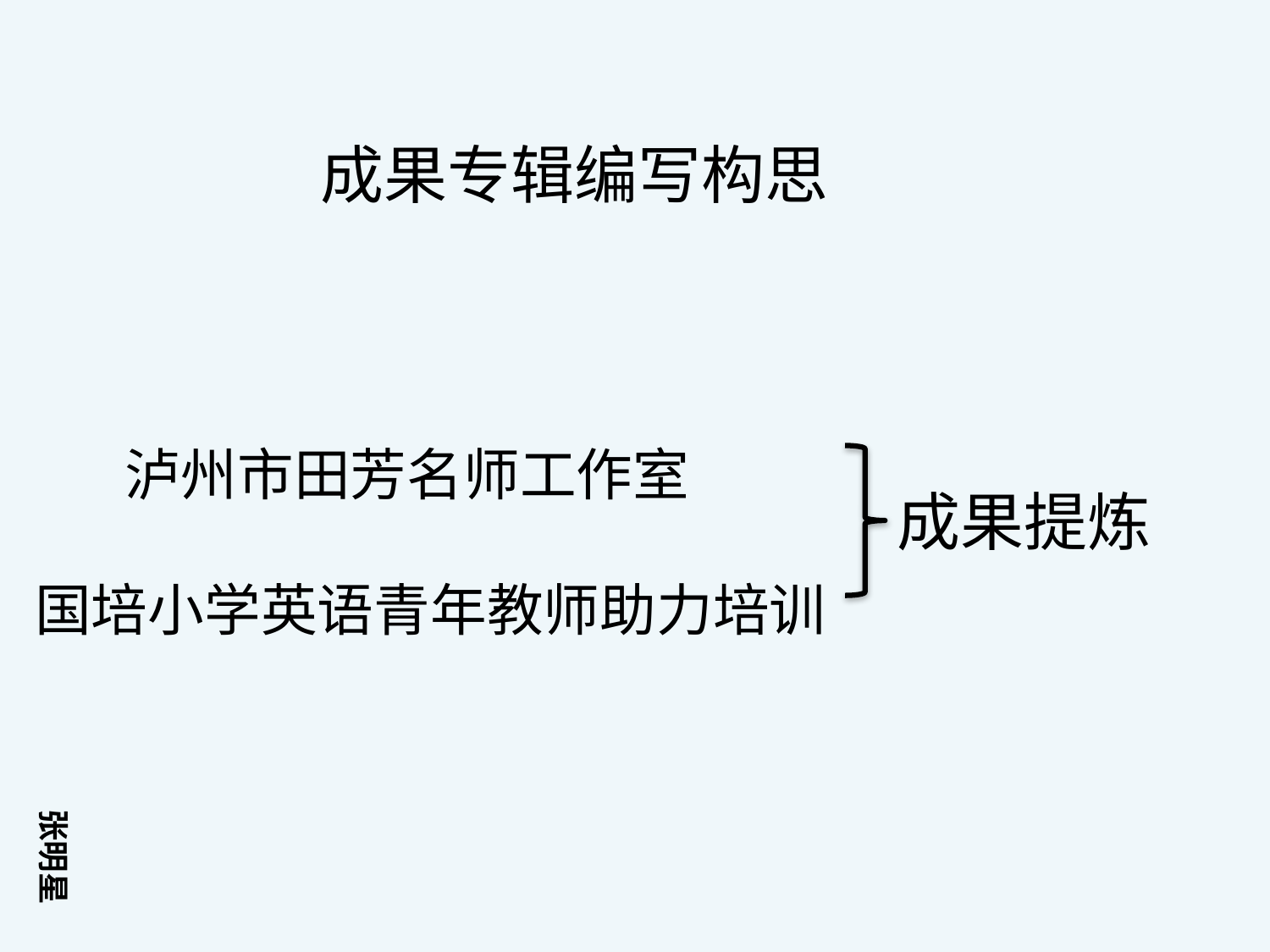

成果专辑编写构思
      泸州市田芳名师工作室
国培小学英语青年教师助力培训

成果提炼
张明星